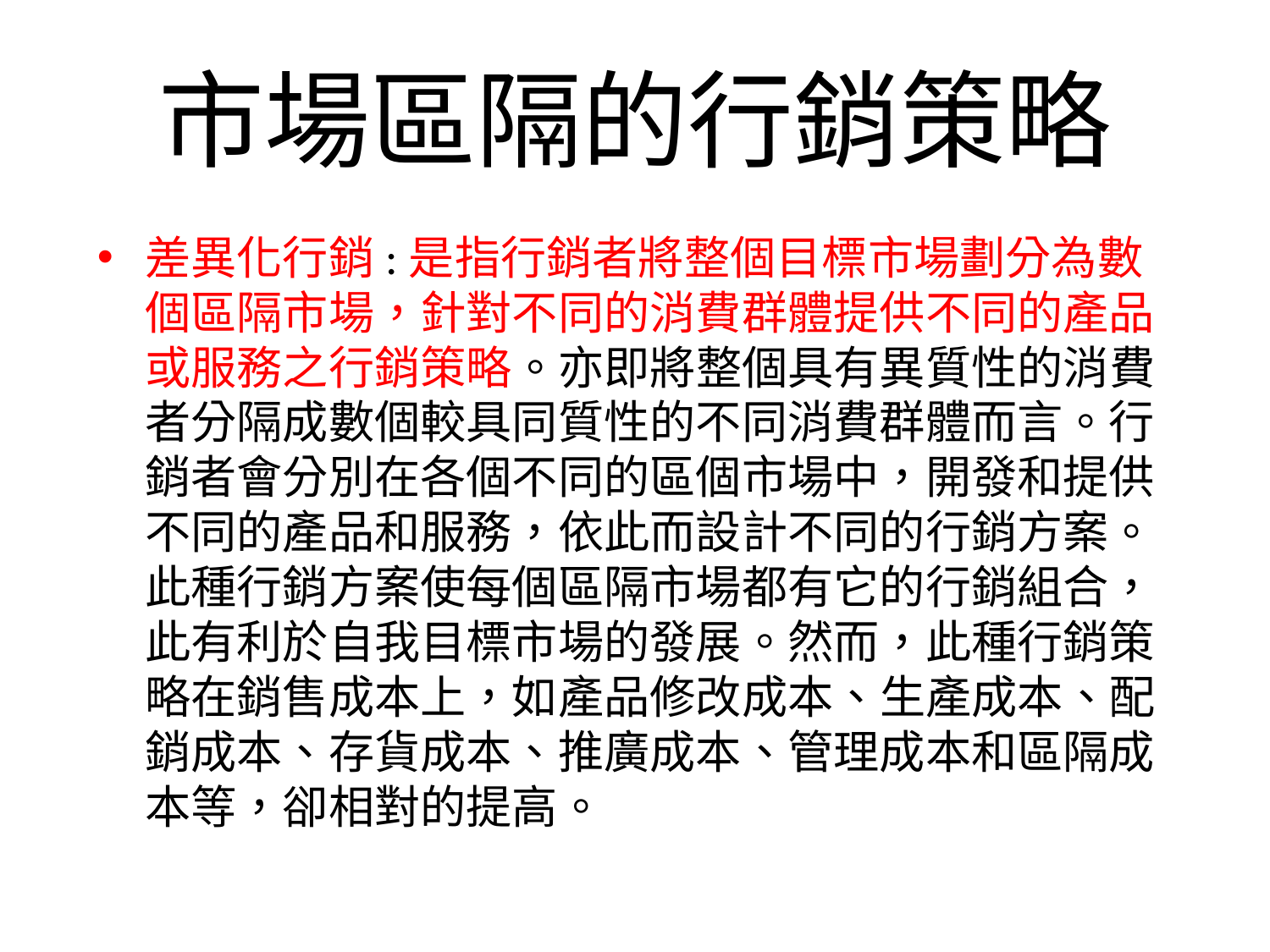

# 市場區隔的行銷策略
差異化行銷:是指行銷者將整個目標市場劃分為數個區隔市場，針對不同的消費群體提供不同的產品或服務之行銷策略。亦即將整個具有異質性的消費者分隔成數個較具同質性的不同消費群體而言。行銷者會分別在各個不同的區個市場中，開發和提供不同的產品和服務，依此而設計不同的行銷方案。此種行銷方案使每個區隔市場都有它的行銷組合，此有利於自我目標市場的發展。然而，此種行銷策略在銷售成本上，如產品修改成本、生產成本、配銷成本、存貨成本、推廣成本、管理成本和區隔成本等，卻相對的提高。